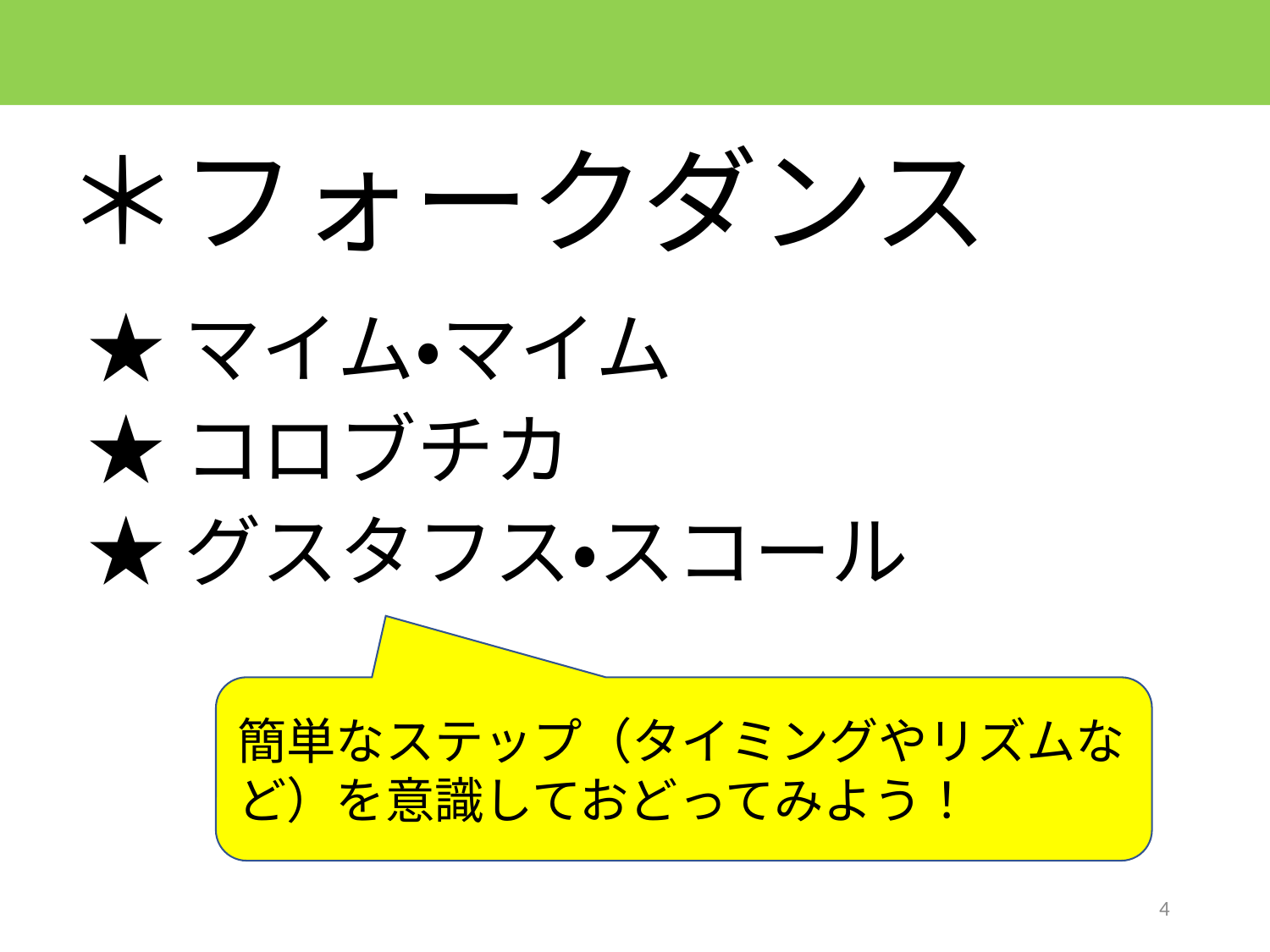

＊フォークダンス
★マイム・マイム
★コロブチカ
★グスタフス・スコール
簡単なステップ（タイミングやリズムなど）を意識しておどってみよう！
4